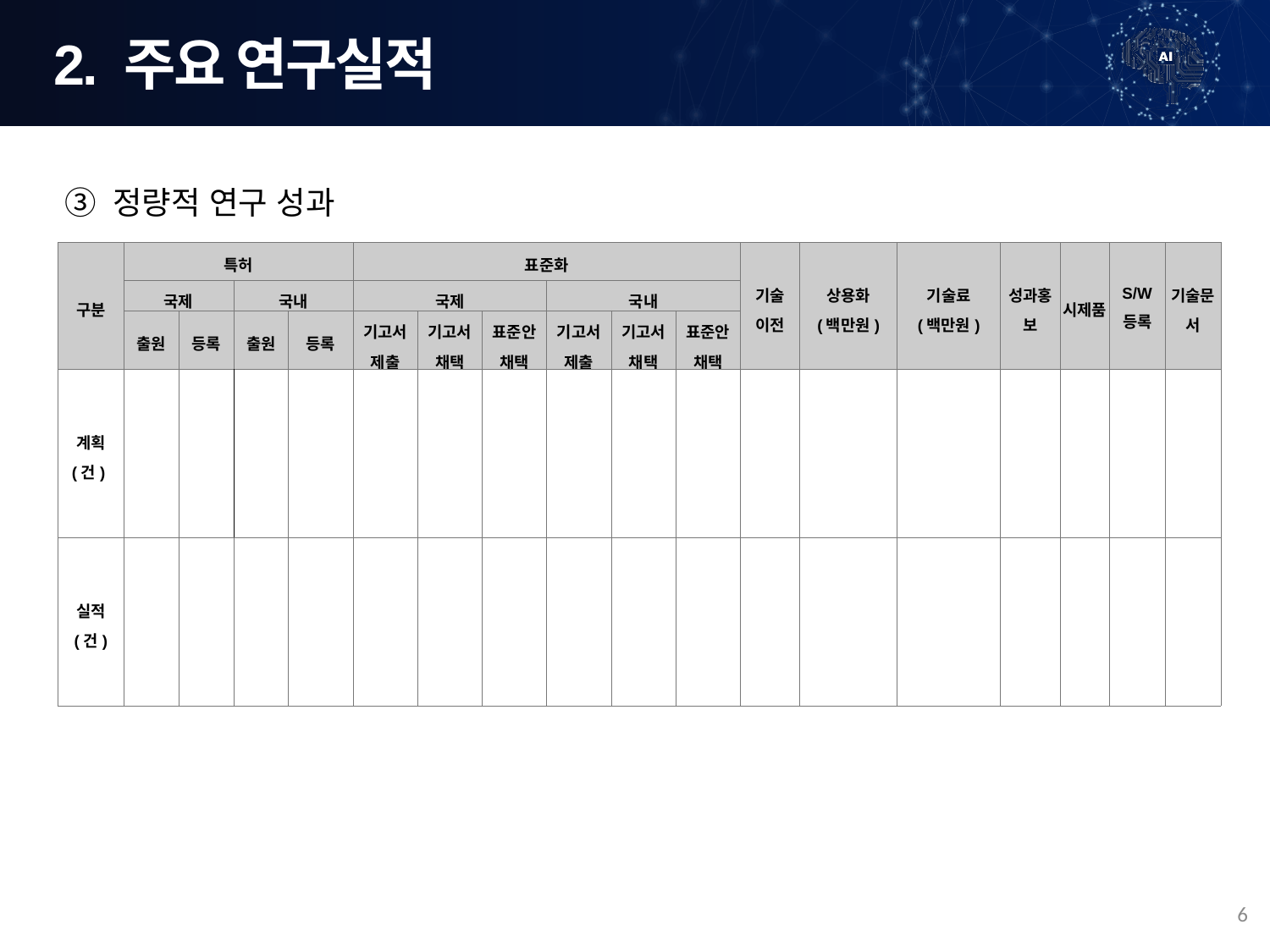

2. 주요 연구실적
 ③ 정량적 연구 성과
| 구분 | 특허 |  |  |  | 표준화 |  |  |  |  |  | 기술 이전 | 상용화 (백만원) | 기술료 (백만원) | 성과홍보 | 시제품 | S/W 등록 | 기술문서 |
| --- | --- | --- | --- | --- | --- | --- | --- | --- | --- | --- | --- | --- | --- | --- | --- | --- | --- |
|  | 국제 |  | 국내 |  | 국제 |  |  | 국내 |  |  |  |  |  |  |  |  |  |
|  | 출원 | 등록 | 출원 | 등록 | 기고서 제출 | 기고서 채택 | 표준안 채택 | 기고서 제출 | 기고서 채택 | 표준안 채택 |  |  |  |  |  |  |  |
| 계획 (건) |  |  |  |  |  |  |  |  |  |  |  |  |  |  |  |  |  |
| 실적 (건) |  |  |  |  |  |  |  |  |  |  |  |  |  |  |  |  |  |
6